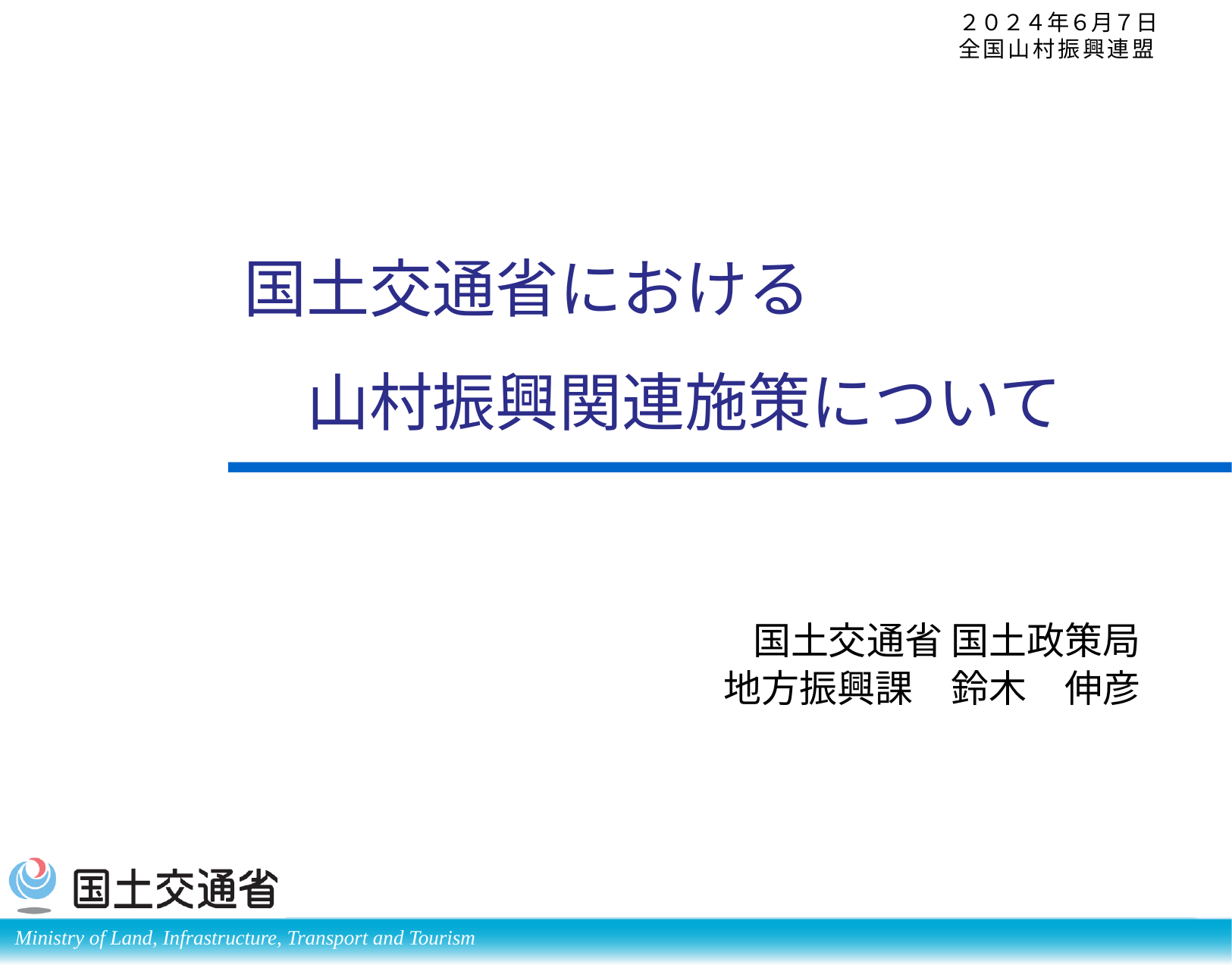

２０２４年６月７日
全国山村振興連盟
# 国土交通省における 　山村振興関連施策について
国土交通省 国土政策局
地方振興課　鈴木　伸彦